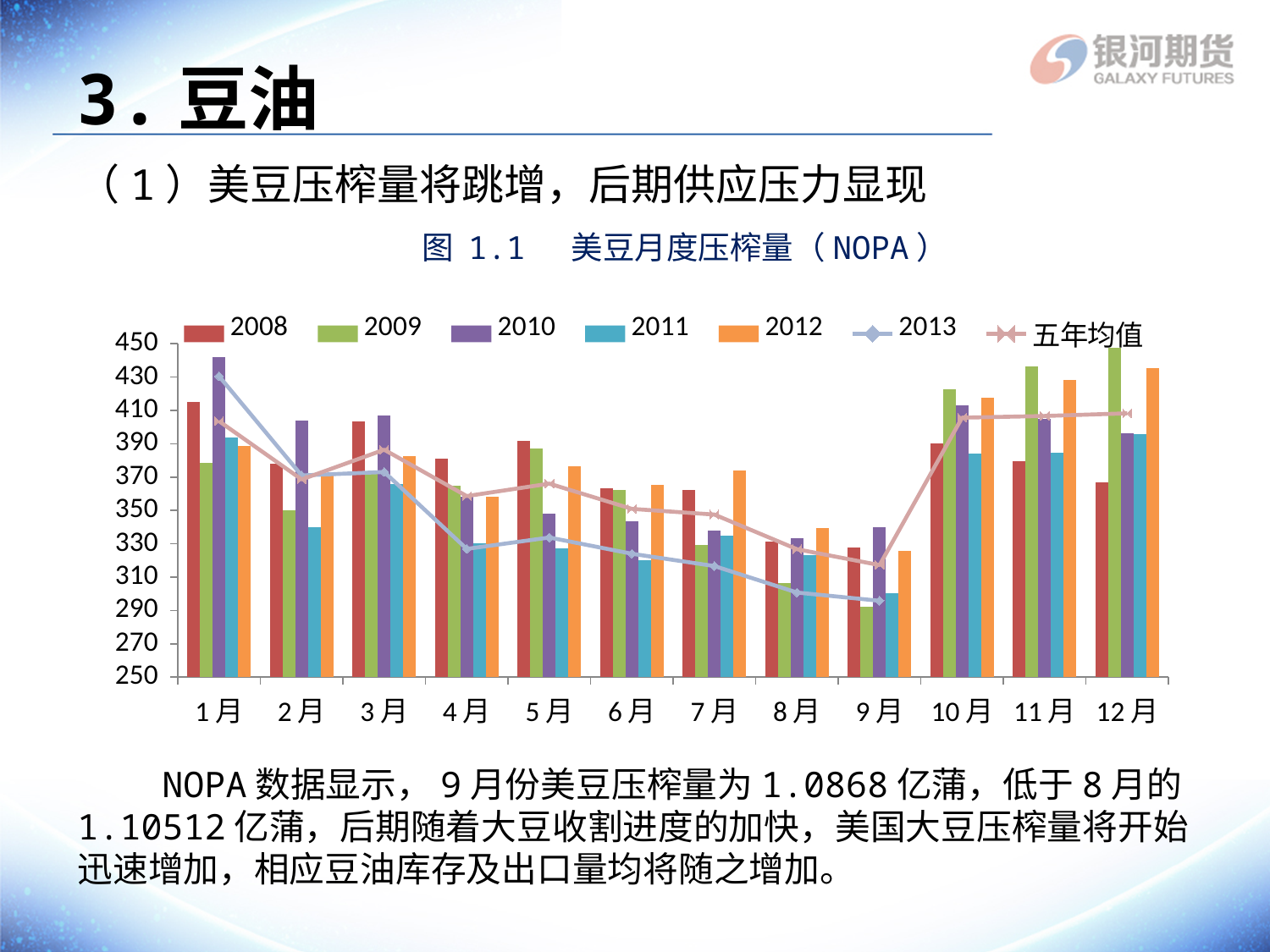

# 3.豆油
（1）美豆压榨量将跳增，后期供应压力显现
图 1.1  美豆月度压榨量（NOPA）

### Chart

| Category | 2008 | 2009 | 2010 | 2011 | 2012 | 2013 | 五年均值 |
|---|---|---|---|---|---|---|---|
| 1月 | 414.87112076355925 | 378.5682987831927 | 441.97236533065535 | 393.6321056398787 | 388.67343245236606 | 430.5363912725166 | 403.54346459393116 |
| 2月 | 378.086583550377 | 350.17703715194716 | 403.7454039740146 | 339.87867307865025 | 371.08402256713396 | 371.0078190274793 | 368.59434406442466 |
| 3月 | 403.2391947463096 | 373.5524729409396 | 407.2181081382654 | 365.75249634631245 | 382.47100863549394 | 373.0707577081235 | 386.44665616146443 |
| 4月 | 380.92516540250347 | 365.001347169719 | 358.4805014192902 | 330.2062666525141 | 358.4505643144271 | 326.89413423253455 | 358.61276899169115 |
| 5月 | 391.9093613326911 | 386.92075104031386 | 347.85555074747435 | 327.45477455999264 | 376.29852192348625 | 333.7470096914574 | 366.08779192079186 |
| 6月 | 363.362971067149 | 362.3614388316907 | 343.571823196902 | 320.3760100370942 | 365.1129309242129 | 324.00384283564307 | 350.95703481140964 |
| 7月 | 362.0593462280609 | 329.0904291075744 | 337.96541992232665 | 334.62062884249525 | 373.8872242044218 | 316.6202641541273 | 347.52460966097595 |
| 8月 | 331.1615324531818 | 306.49335804505165 | 333.11016582434615 | 323.23092121914766 | 339.57658047502025 | 300.73726924615653 | 326.7145116033497 |
| 9月 | 327.6099031942891 | 292.2378530197019 | 339.96848439324344 | 300.2228953534892 | 325.8572217822375 | 295.77859605864325 | 317.17927154859194 |
| 10月 | 390.2628205651586 | 422.5540704937179 | 413.3062266456563 | 384.22641160253323 | 417.8566665850203 | None | 405.64123917841704 |
| 11月 | 379.4364748242555 | 436.1536807670437 | 405.1497263476463 | 384.4931239913232 | 428.12237199846504 | None | 406.671075585747 |
| 12月 | 366.83023212142496 | 447.3610442062176 | 396.08694823874566 | 395.7685263051891 | 435.1739209714863 | None | 408.24413436861227 |
    NOPA数据显示，9月份美豆压榨量为1.0868亿蒲，低于8月的1.10512亿蒲，后期随着大豆收割进度的加快，美国大豆压榨量将开始迅速增加，相应豆油库存及出口量均将随之增加。